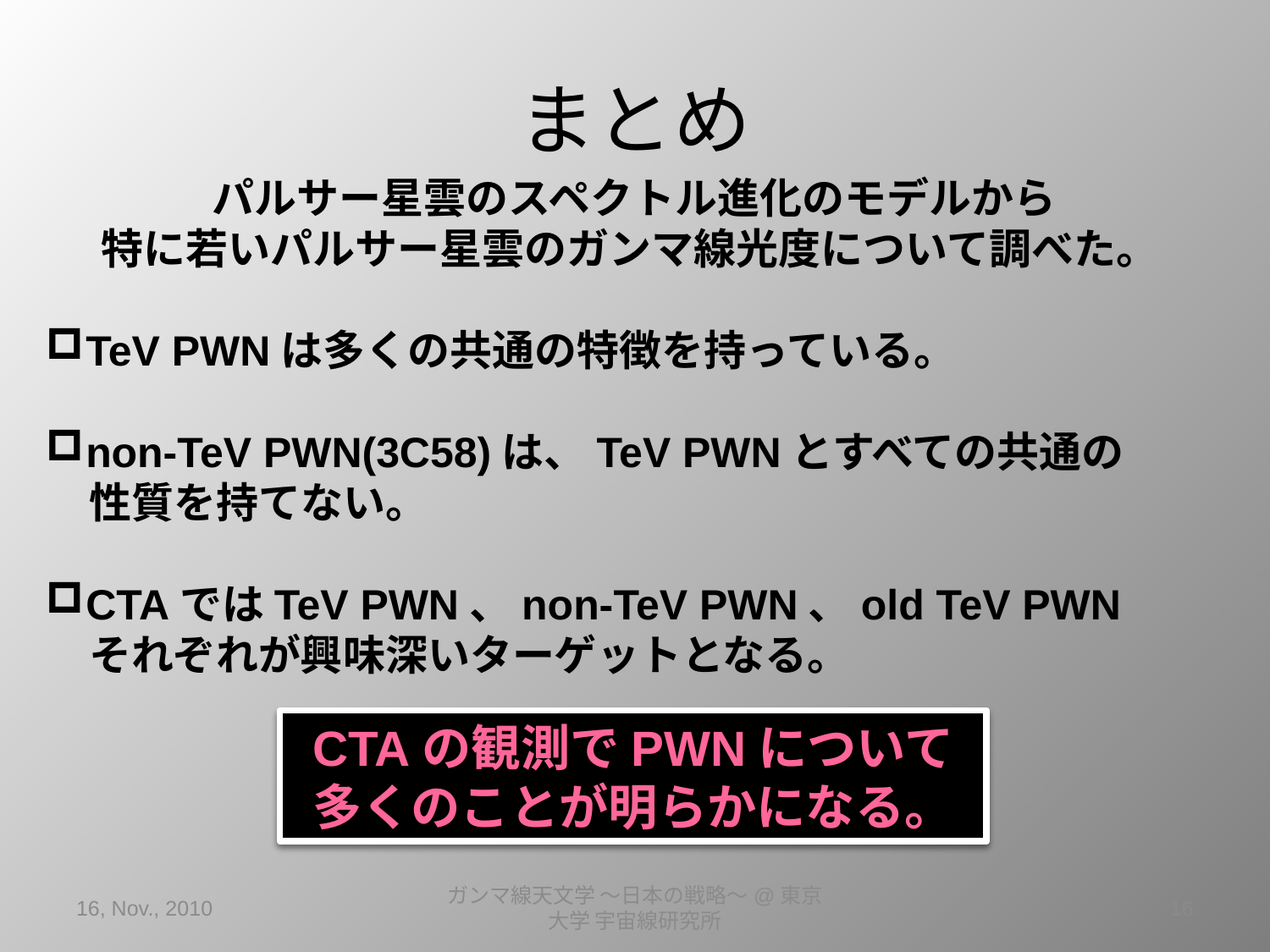

# まとめ
パルサー星雲のスペクトル進化のモデルから
特に若いパルサー星雲のガンマ線光度について調べた。

TeV PWNは多くの共通の特徴を持っている。

non-TeV PWN(3C58)は、TeV PWNとすべての共通の
　性質を持てない。

CTAではTeV PWN、non-TeV PWN、old TeV PWN
　それぞれが興味深いターゲットとなる。

CTAの観測でPWNについて
多くのことが明らかになる。
16, Nov., 2010
ガンマ線天文学 ～日本の戦略～@東京大学 宇宙線研究所
16